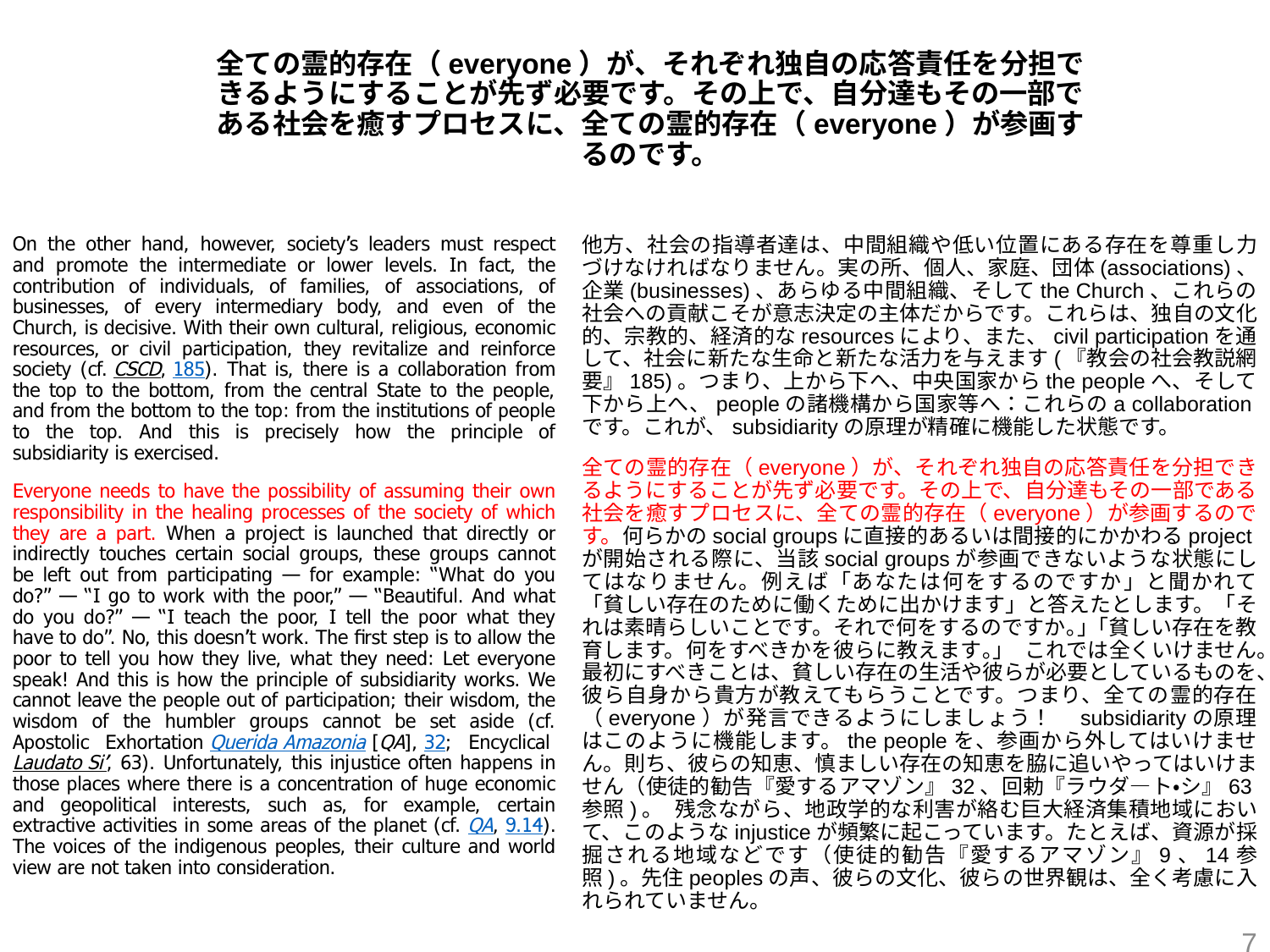

# 全ての霊的存在（everyone）が、それぞれ独自の応答責任を分担できるようにすることが先ず必要です。その上で、自分達もその一部である社会を癒すプロセスに、全ての霊的存在（everyone）が参画するのです。
On the other hand, however, society’s leaders must respect and promote the intermediate or lower levels. In fact, the contribution of individuals, of families, of associations, of businesses, of every intermediary body, and even of the Church, is decisive. With their own cultural, religious, economic resources, or civil participation, they revitalize and reinforce society (cf. CSCD, 185). That is, there is a collaboration from the top to the bottom, from the central State to the people, and from the bottom to the top: from the institutions of people to the top. And this is precisely how the principle of subsidiarity is exercised.
Everyone needs to have the possibility of assuming their own responsibility in the healing processes of the society of which they are a part. When a project is launched that directly or indirectly touches certain social groups, these groups cannot be left out from participating — for example: “What do you do?” — “I go to work with the poor,” — “Beautiful. And what do you do?” — “I teach the poor, I tell the poor what they have to do”. No, this doesn’t work. The first step is to allow the poor to tell you how they live, what they need: Let everyone speak! And this is how the principle of subsidiarity works. We cannot leave the people out of participation; their wisdom, the wisdom of the humbler groups cannot be set aside (cf. Apostolic Exhortation Querida Amazonia [QA], 32; Encyclical Laudato Si’, 63). Unfortunately, this injustice often happens in those places where there is a concentration of huge economic and geopolitical interests, such as, for example, certain extractive activities in some areas of the planet (cf. QA, 9.14). The voices of the indigenous peoples, their culture and world view are not taken into consideration.

他方、社会の指導者達は、中間組織や低い位置にある存在を尊重し力づけなければなりません。実の所、個人、家庭、団体(associations)、企業(businesses)、あらゆる中間組織、そしてthe Church、これらの社会への貢献こそが意志決定の主体だからです。これらは、独自の文化的、宗教的、経済的なresourcesにより、また、civil participationを通して、社会に新たな生命と新たな活力を与えます(『教会の社会教説網要』185)。つまり、上から下へ、中央国家からthe peopleへ、そして下から上へ、peopleの諸機構から国家等へ：これらのa collaborationです。これが、subsidiarityの原理が精確に機能した状態です。
全ての霊的存在（everyone）が、それぞれ独自の応答責任を分担できるようにすることが先ず必要です。その上で、自分達もその一部である社会を癒すプロセスに、全ての霊的存在（everyone）が参画するのです。何らかのsocial groupsに直接的あるいは間接的にかかわるprojectが開始される際に、当該social groupsが参画できないような状態にしてはなりません。例えば「あなたは何をするのですか」と聞かれて「貧しい存在のために働くために出かけます」と答えたとします。「それは素晴らしいことです。それで何をするのですか｡｣「貧しい存在を教育します。何をすべきかを彼らに教えます｡｣　これでは全くいけません。最初にすべきことは、貧しい存在の生活や彼らが必要としているものを、彼ら自身から貴方が教えてもらうことです。つまり、全ての霊的存在（everyone）が発言できるようにしましょう！　subsidiarityの原理はこのように機能します。the peopleを、参画から外してはいけません。則ち、彼らの知恵、慎ましい存在の知恵を脇に追いやってはいけません（使徒的勧告『愛するアマゾン』32、回勅『ラウダ―ト・シ』63参照)｡　残念ながら、地政学的な利害が絡む巨大経済集積地域において、このようなinjusticeが頻繁に起こっています。たとえば、資源が採掘される地域などです（使徒的勧告『愛するアマゾン』9、14参照)。先住peoplesの声、彼らの文化、彼らの世界観は、全く考慮に入れられていません。

7